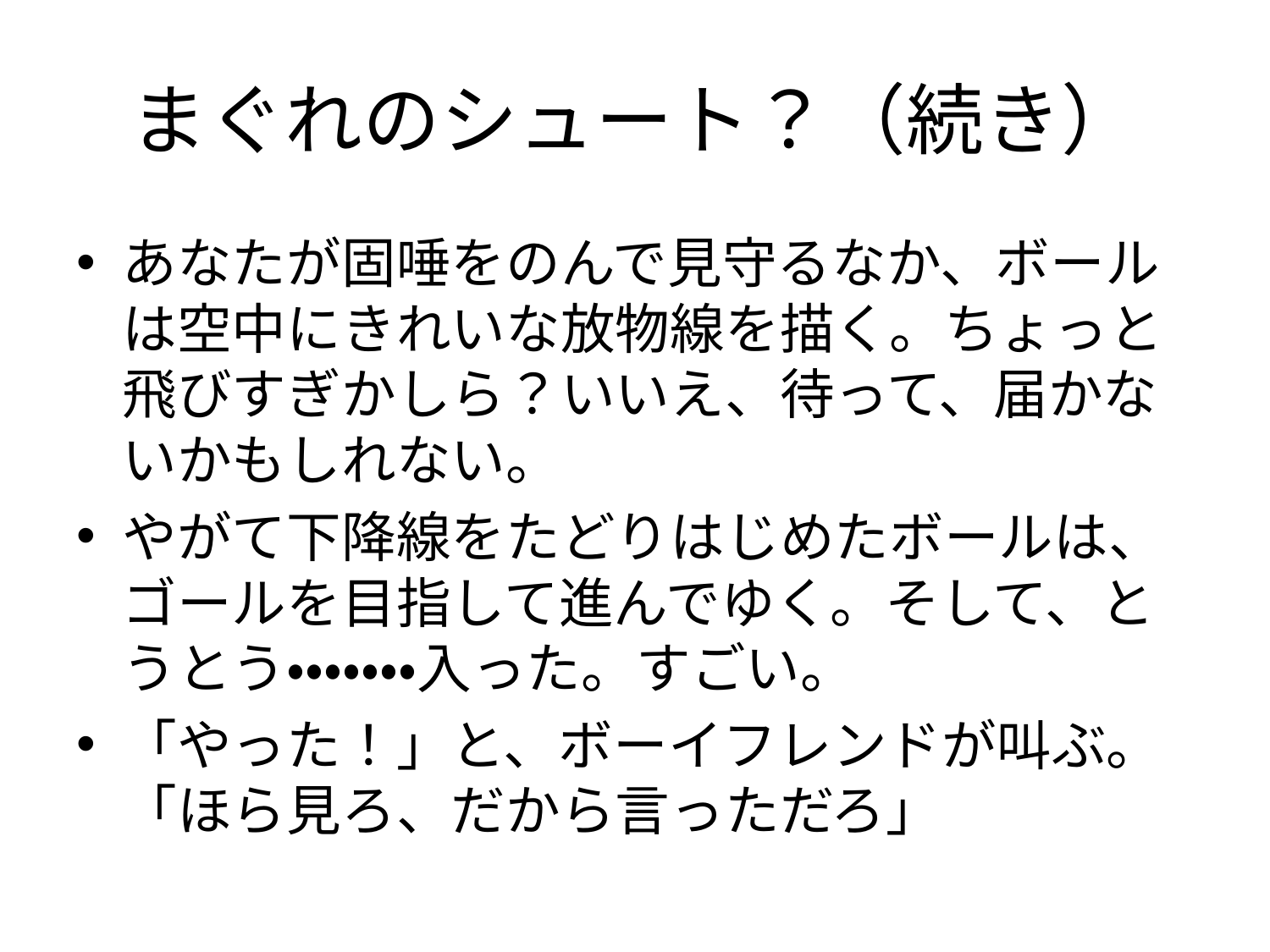

# まぐれのシュート？（続き）
あなたが固唾をのんで見守るなか、ボールは空中にきれいな放物線を描く。ちょっと飛びすぎかしら？いいえ、待って、届かないかもしれない。
やがて下降線をたどりはじめたボールは、ゴールを目指して進んでゆく。そして、とうとう・・・・・・・入った。すごい。
「やった！」と、ボーイフレンドが叫ぶ。「ほら見ろ、だから言っただろ」